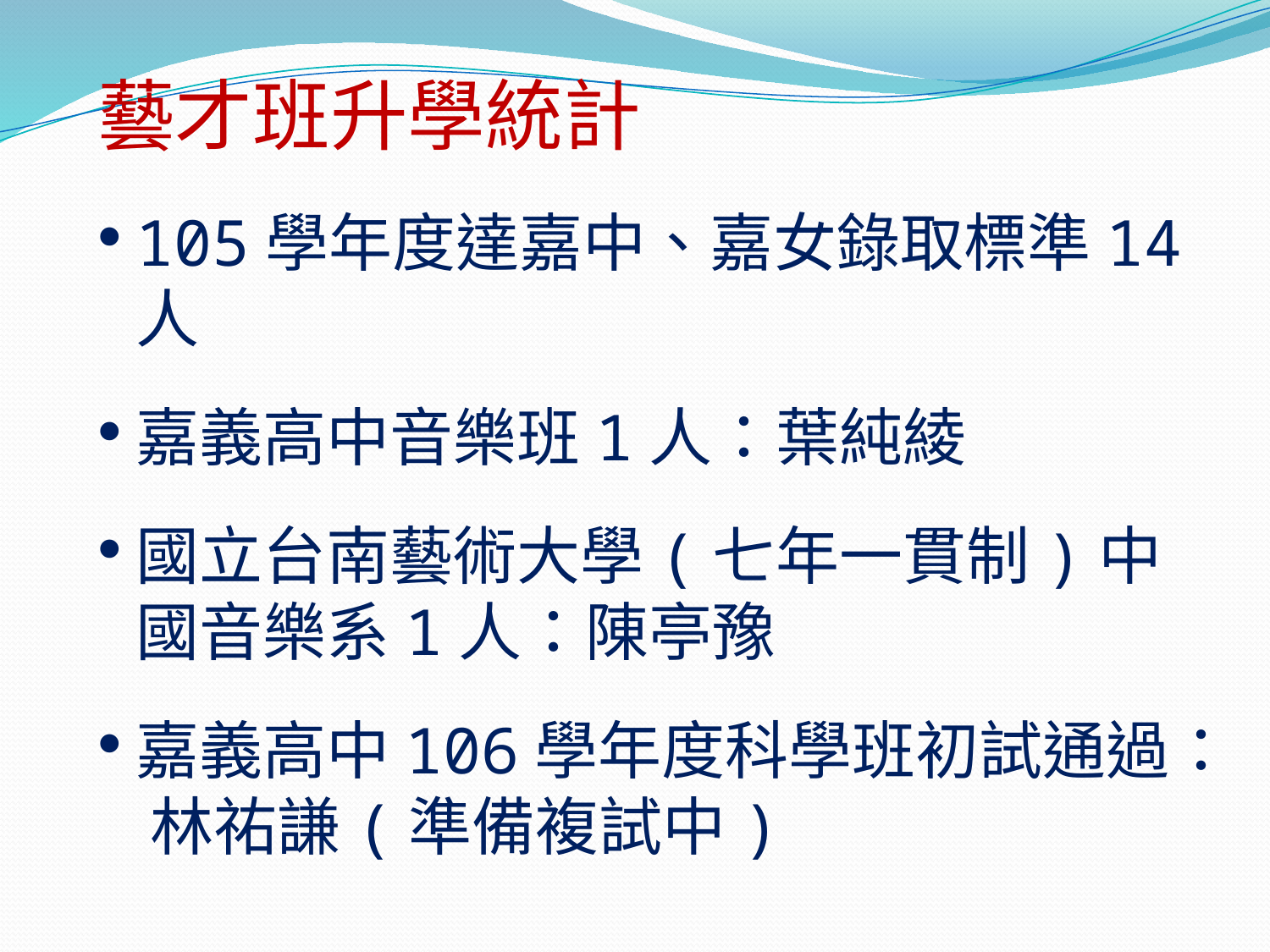

# 藝才班升學統計
105學年度達嘉中、嘉女錄取標準14人

嘉義高中音樂班1人：葉純綾

國立台南藝術大學(七年一貫制)中國音樂系1人：陳亭豫

嘉義高中106學年度科學班初試通過： 林祐謙(準備複試中)